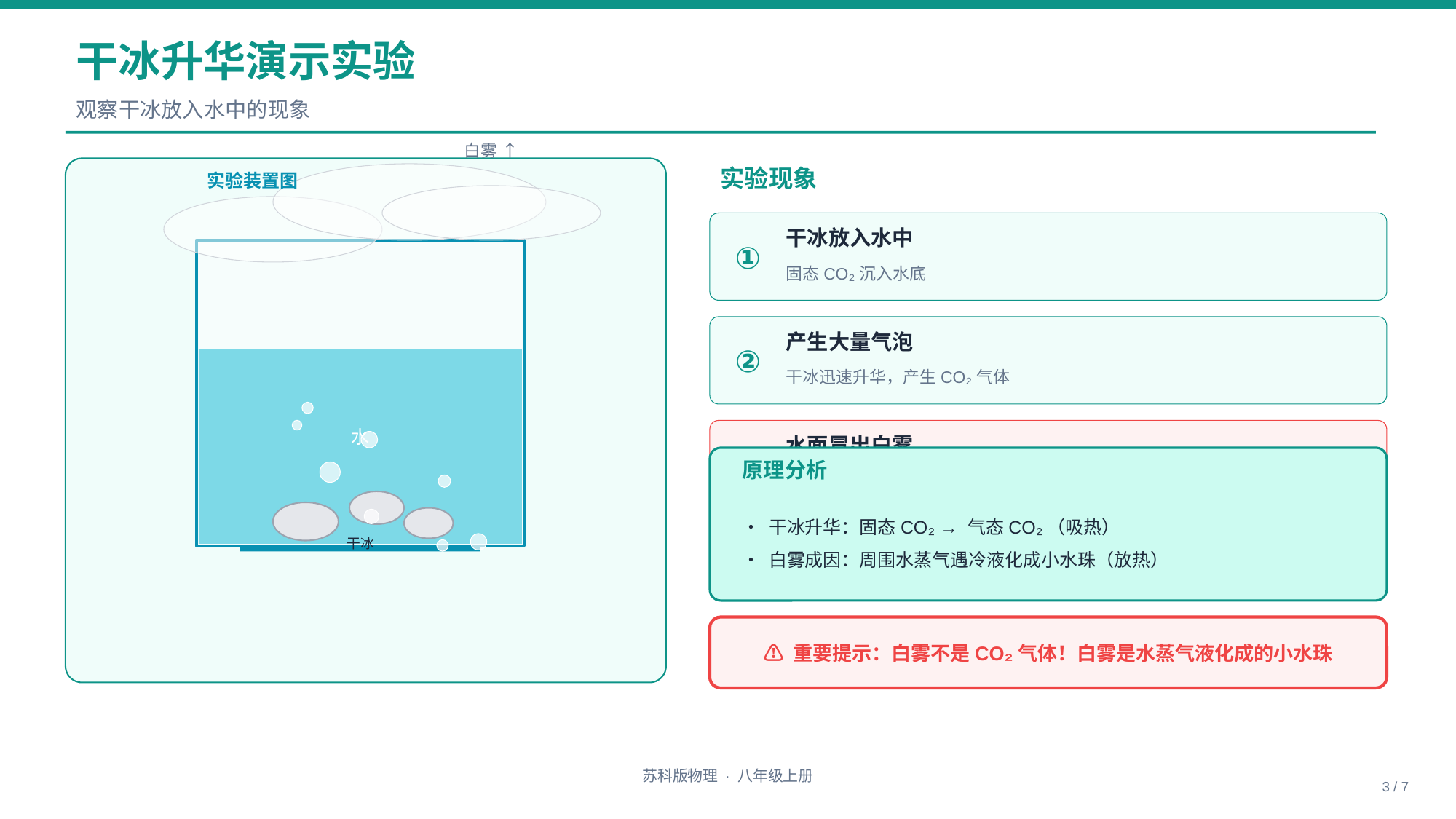

干冰升华演示实验
观察干冰放入水中的现象

白雾 ↑

实验现象
实验装置图

干冰放入水中
①

固态CO₂沉入水底

产生大量气泡
②

干冰迅速升华，产生CO₂气体

水

水面冒出白雾
③

原理分析

大量白色雾气从水面涌出

• 干冰升华：固态CO₂ → 气态CO₂（吸热）
• 白雾成因：周围水蒸气遇冷液化成小水珠（放热）

干冰

⚠ 重要提示：白雾不是CO₂气体！白雾是水蒸气液化成的小水珠
苏科版物理 · 八年级上册
3 / 7